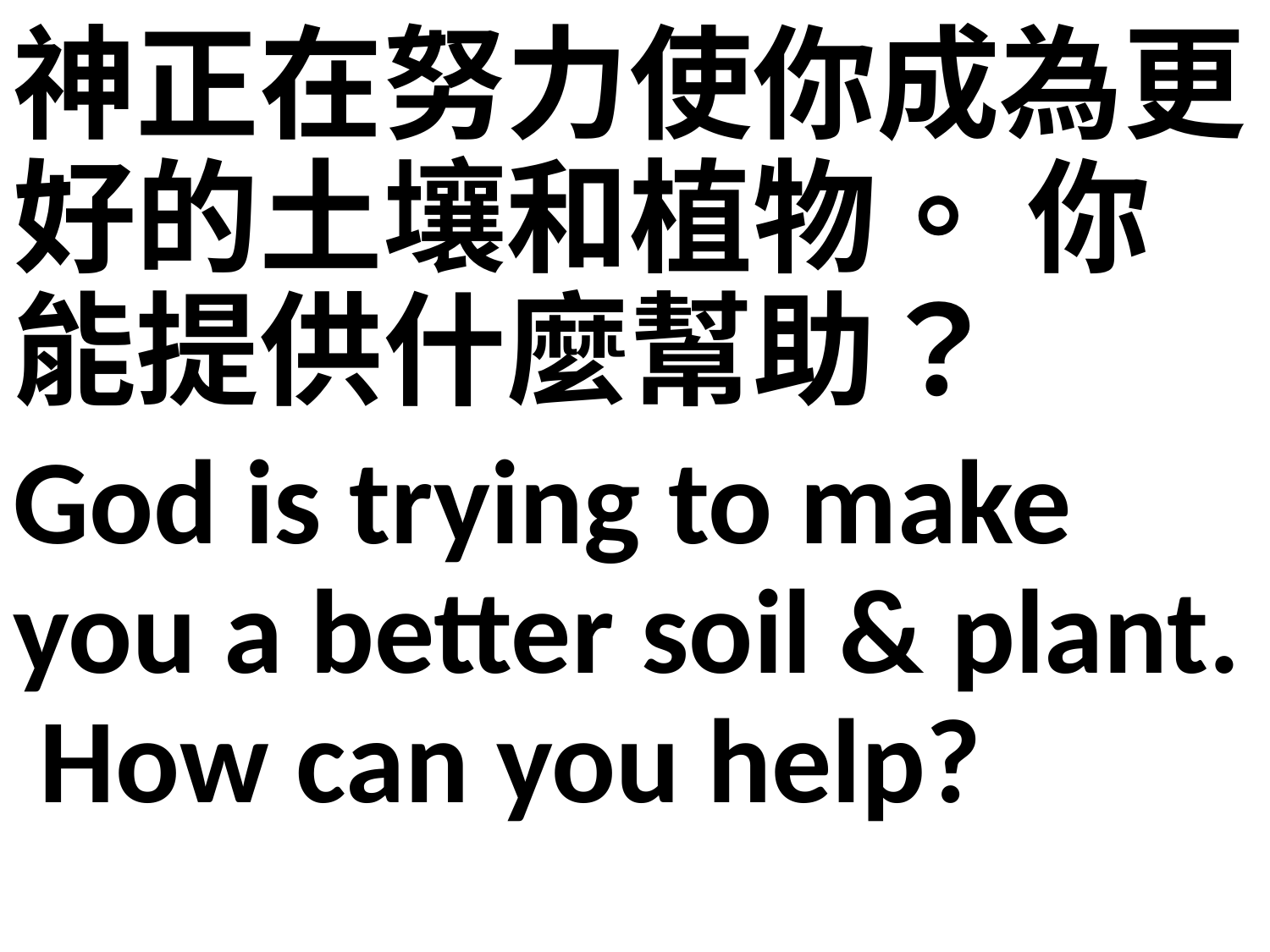

神正在努力使你成為更好的土壤和植物。 你能提供什麼幫助？
God is trying to make you a better soil & plant.  How can you help?